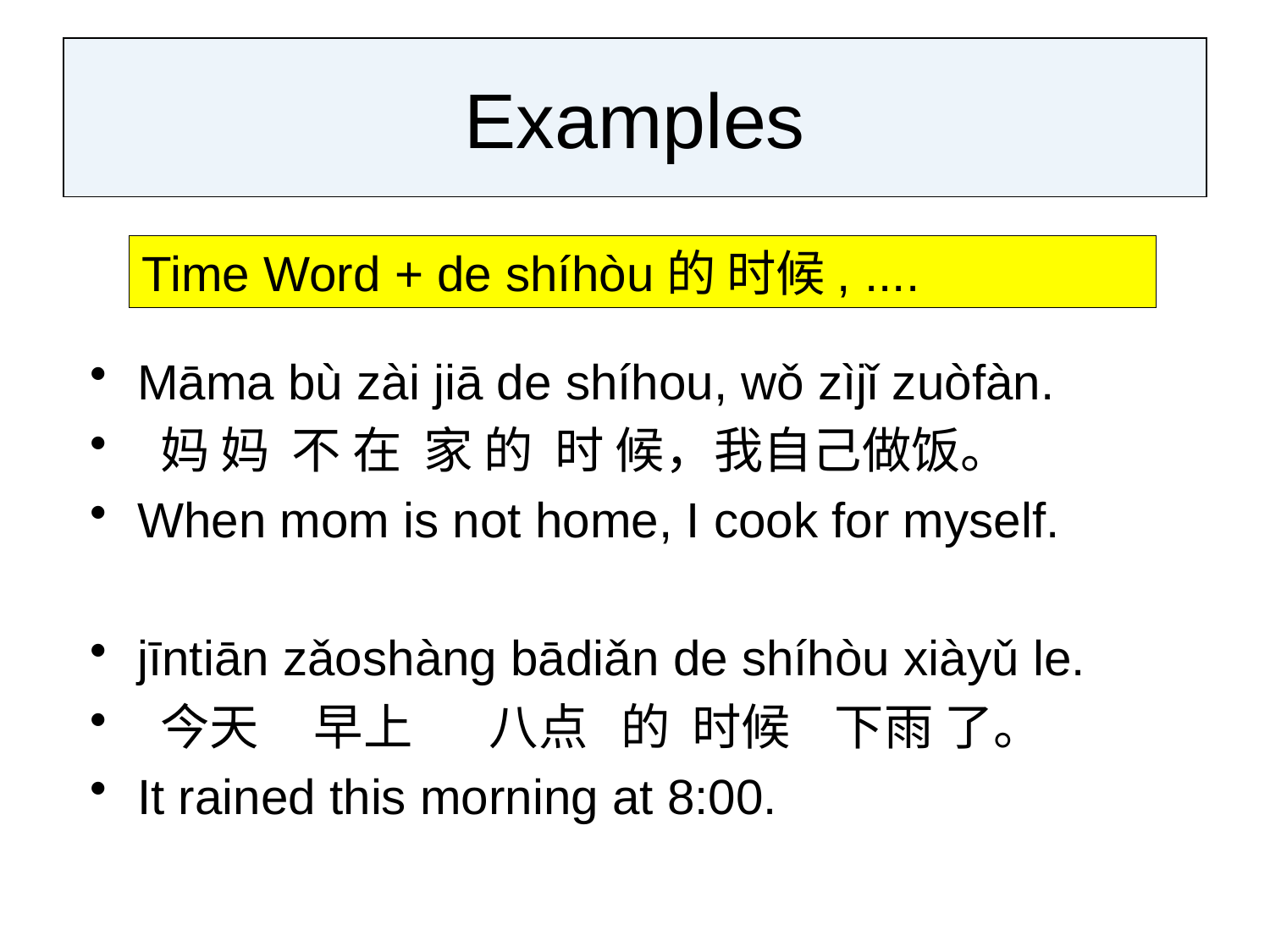

# Examples
Time Word + de shíhòu的 时候, ....
Māma bù zài jiā de shíhou, wǒ zìjǐ zuòfàn.
 妈 妈  不 在  家 的  时 候，我自己做饭。
When mom is not home, I cook for myself.

jīntiān zǎoshàng bādiǎn de shíhòu xiàyǔ le.
 今天     早上       八点   的  时候    下雨 了。
It rained this morning at 8:00.